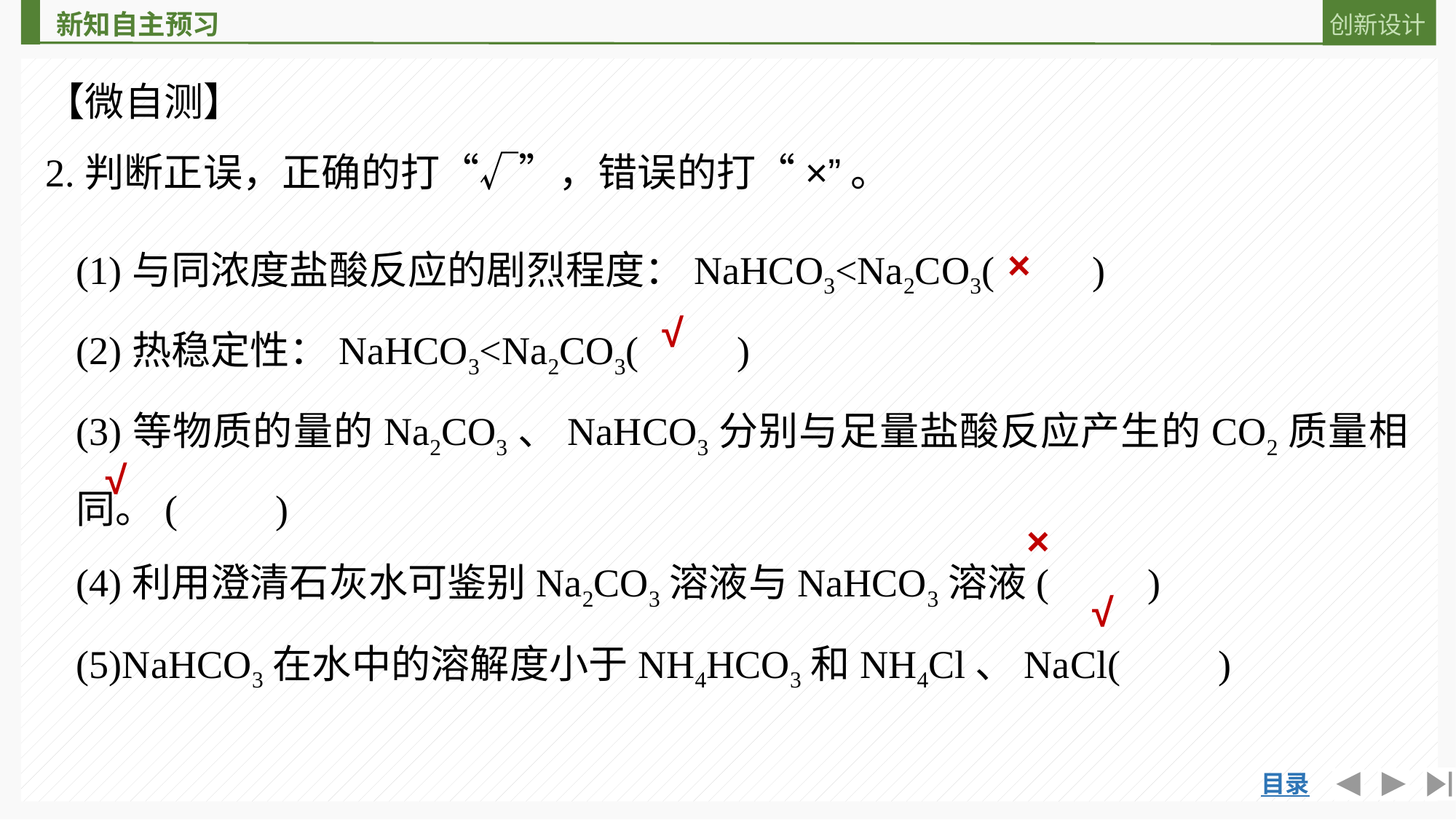

【微自测】
2.判断正误，正确的打“√”，错误的打“×”。
(1)与同浓度盐酸反应的剧烈程度：NaHCO3<Na2CO3(　　)
(2)热稳定性：NaHCO3<Na2CO3(　　)
(3)等物质的量的Na2CO3、NaHCO3分别与足量盐酸反应产生的CO2质量相同。(　　)
(4)利用澄清石灰水可鉴别Na2CO3溶液与NaHCO3溶液(　　)
(5)NaHCO3在水中的溶解度小于NH4HCO3和NH4Cl、NaCl(　　)
×
√
√
×
√